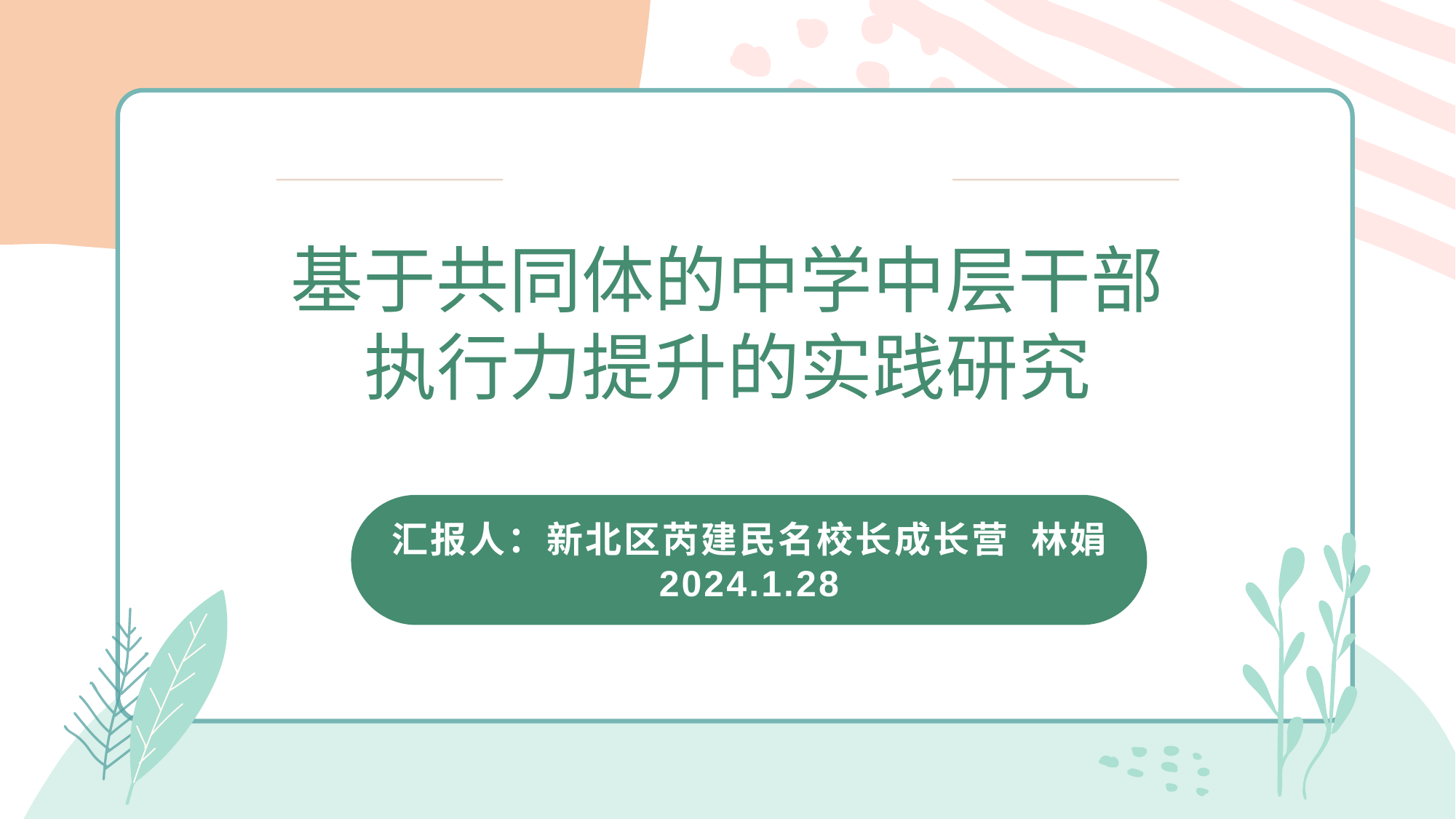

基于共同体的中学中层干部
执行力提升的实践研究
汇报人：新北区芮建民名校长成长营  林娟
2024.1.28